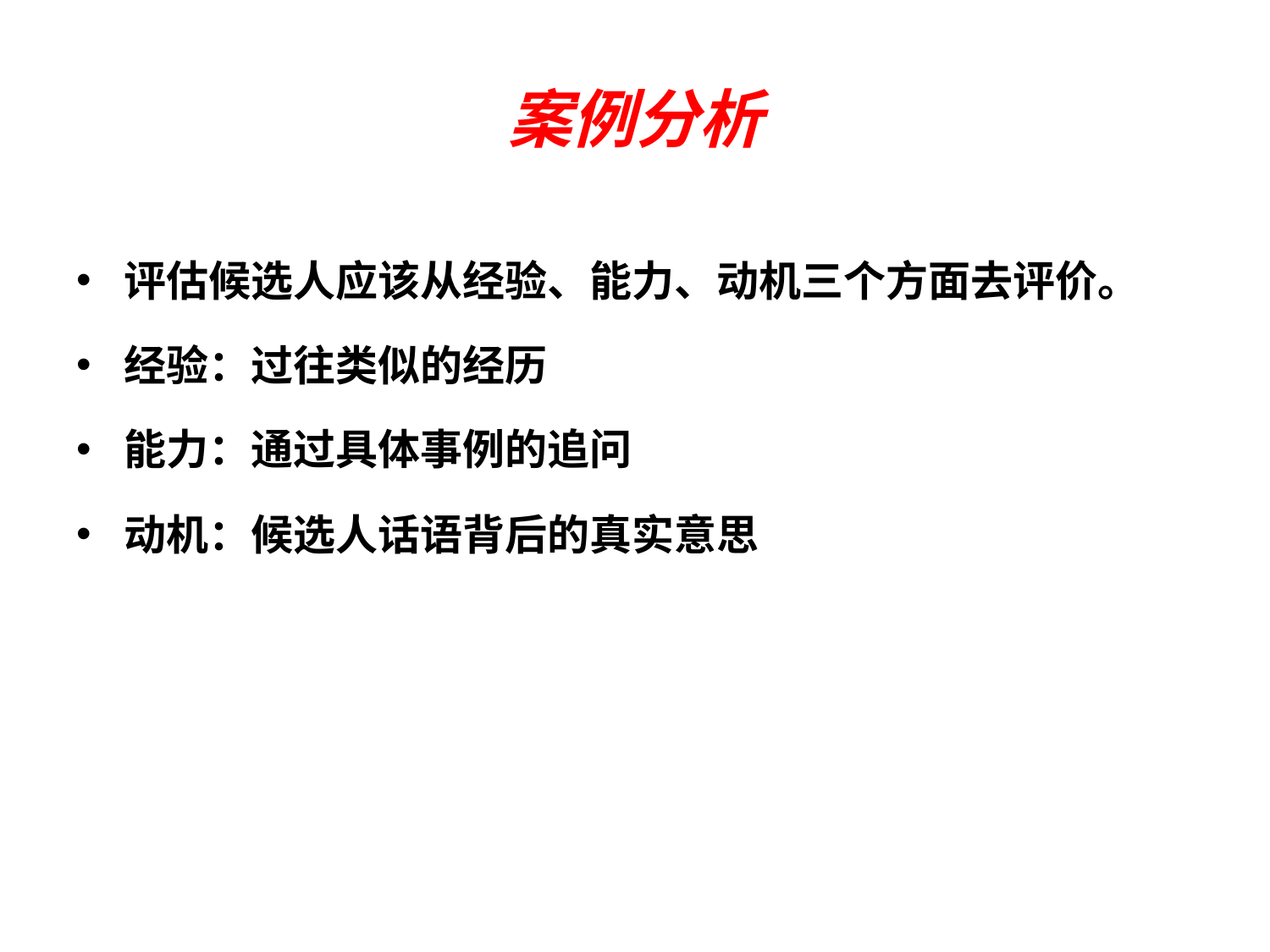

# 案例分析
评估候选人应该从经验、能力、动机三个方面去评价。
经验：过往类似的经历
能力：通过具体事例的追问
动机：候选人话语背后的真实意思